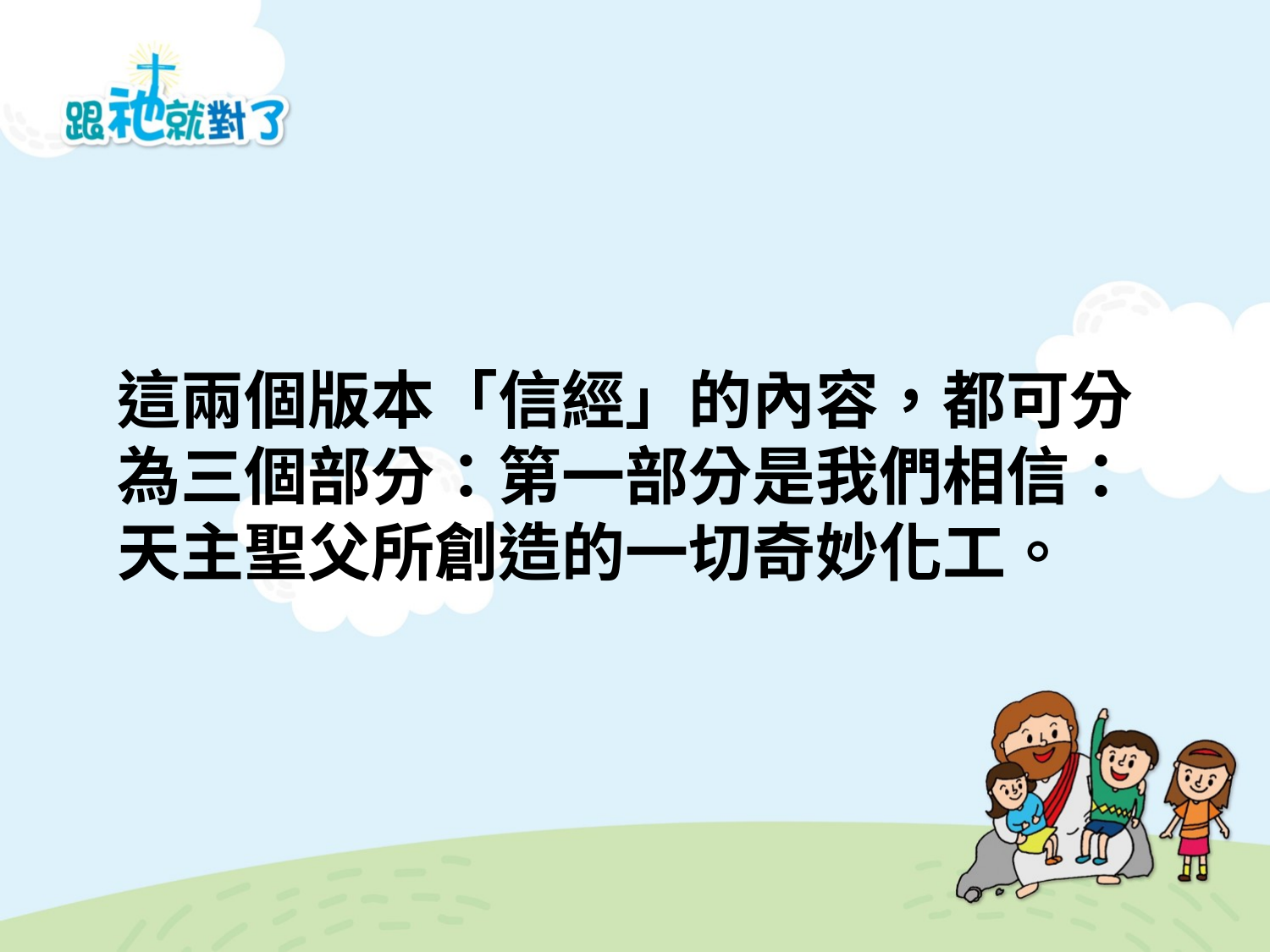

這兩個版本「信經」的內容，都可分為三個部分：第一部分是我們相信：天主聖父所創造的一切奇妙化工。